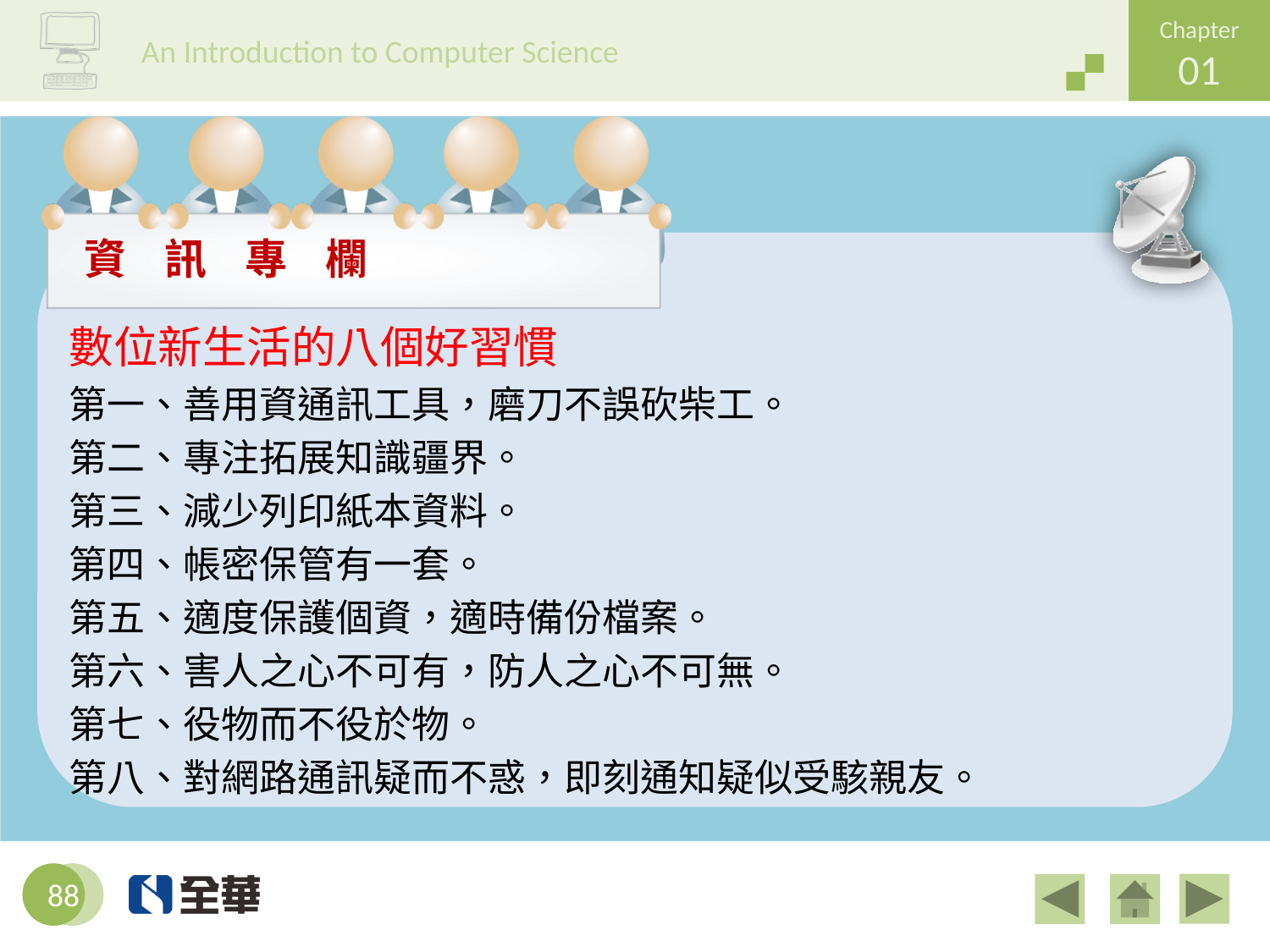

數位新生活的八個好習慣
第一、善用資通訊工具，磨刀不誤砍柴工。
第二、專注拓展知識疆界。
第三、減少列印紙本資料。
第四、帳密保管有一套。
第五、適度保護個資，適時備份檔案。
第六、害人之心不可有，防人之心不可無。
第七、役物而不役於物。
第八、對網路通訊疑而不惑，即刻通知疑似受駭親友。